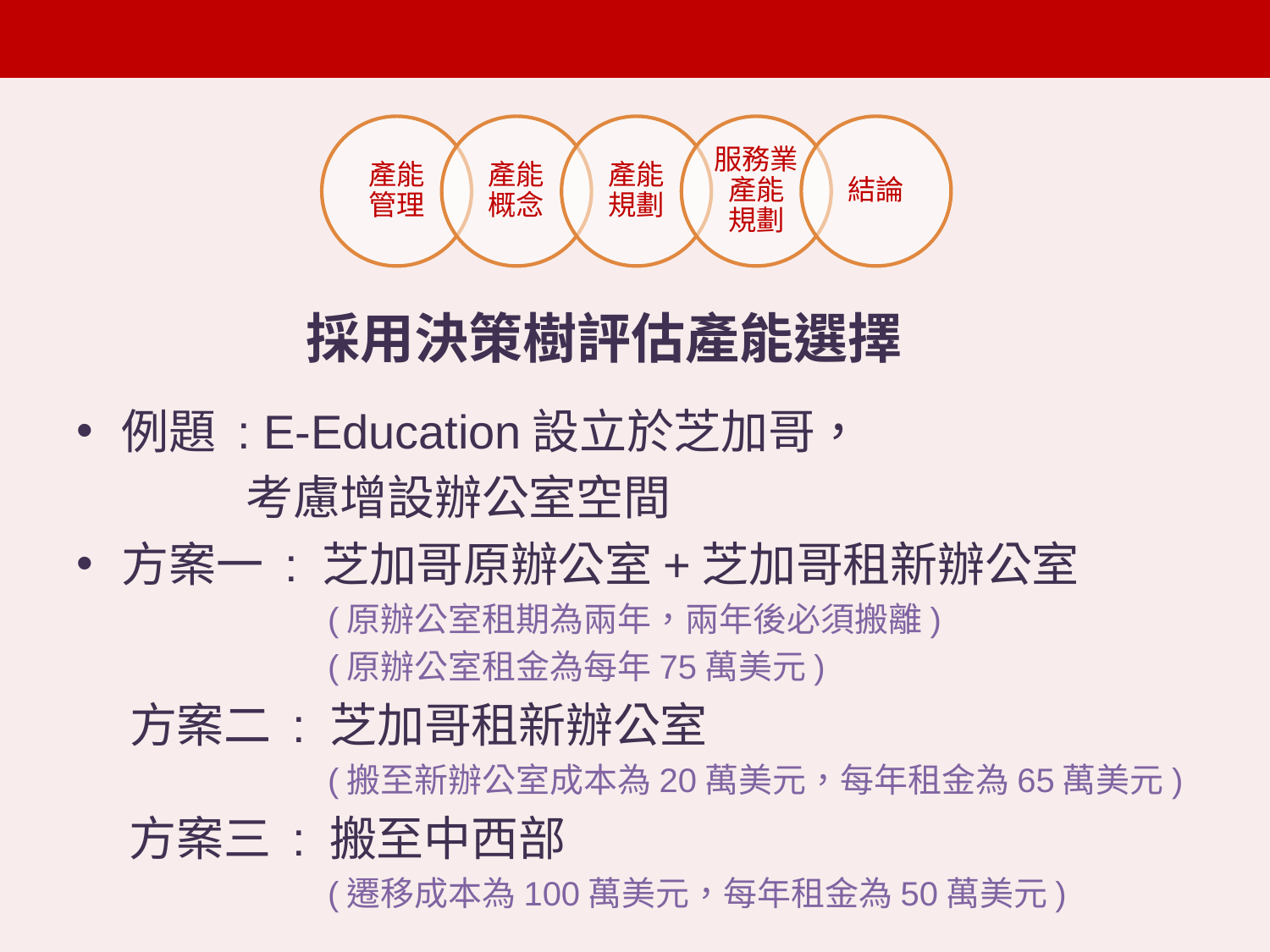

產能
管理
產能
概念
產能
規劃
服務業產能
規劃
結論
                  採用決策樹評估產能選擇

例題 : E-Education設立於芝加哥，
               考慮增設辦公室空間
方案一 : 芝加哥原辦公室+芝加哥租新辦公室
                           (原辦公室租期為兩年，兩年後必須搬離)
                           (原辦公室租金為每年75萬美元)
      方案二 : 芝加哥租新辦公室
                           (搬至新辦公室成本為20萬美元，每年租金為65萬美元)
    方案三 : 搬至中西部
                           (遷移成本為100萬美元，每年租金為50萬美元)